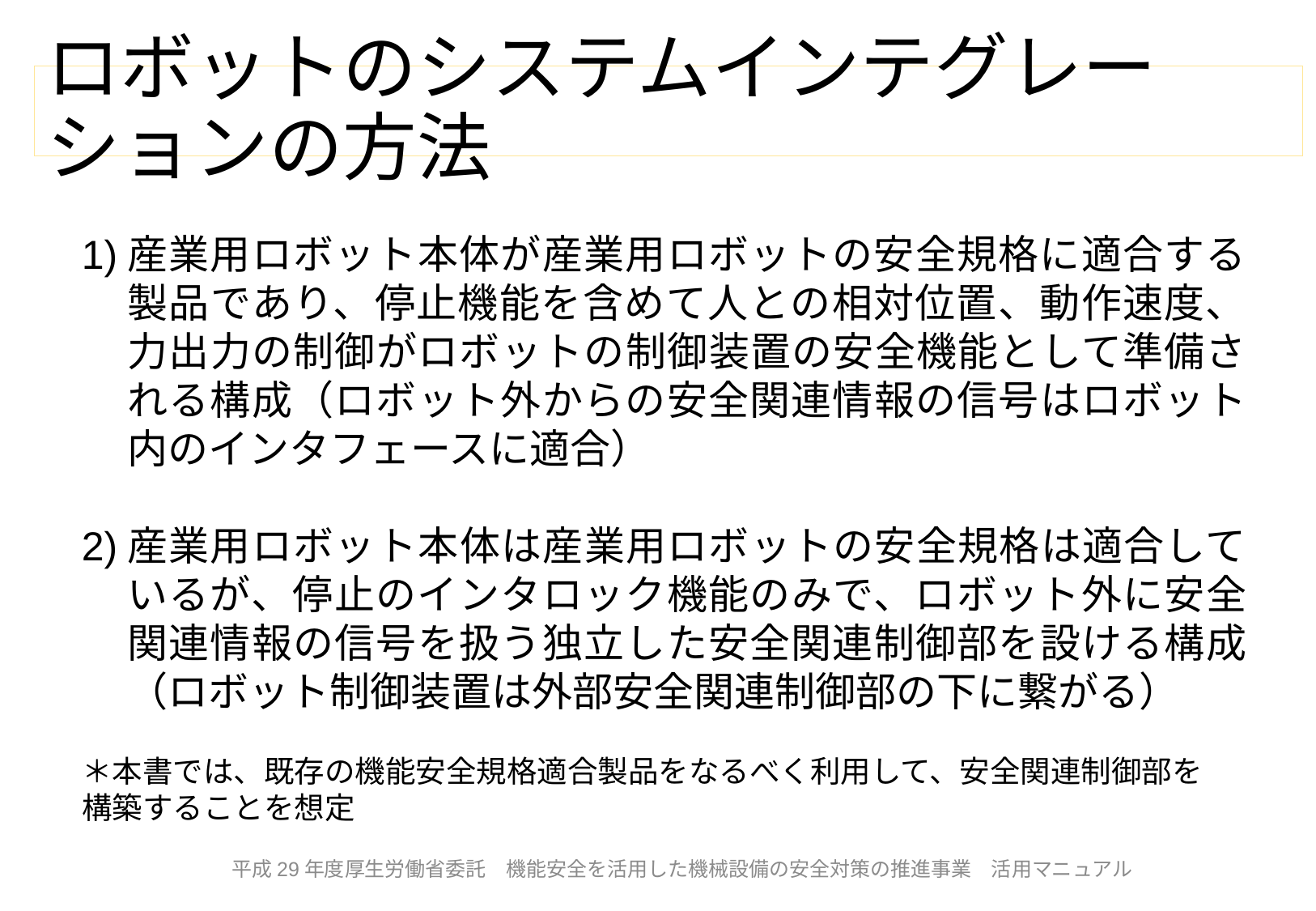

# ロボットのシステムインテグレーションの方法
産業用ロボット本体が産業用ロボットの安全規格に適合する製品であり、停止機能を含めて人との相対位置、動作速度、力出力の制御がロボットの制御装置の安全機能として準備される構成（ロボット外からの安全関連情報の信号はロボット内のインタフェースに適合）

産業用ロボット本体は産業用ロボットの安全規格は適合しているが、停止のインタロック機能のみで、ロボット外に安全関連情報の信号を扱う独立した安全関連制御部を設ける構成（ロボット制御装置は外部安全関連制御部の下に繋がる）
＊本書では、既存の機能安全規格適合製品をなるべく利用して、安全関連制御部を構築することを想定
平成29年度厚生労働省委託　機能安全を活用した機械設備の安全対策の推進事業　活用マニュアル